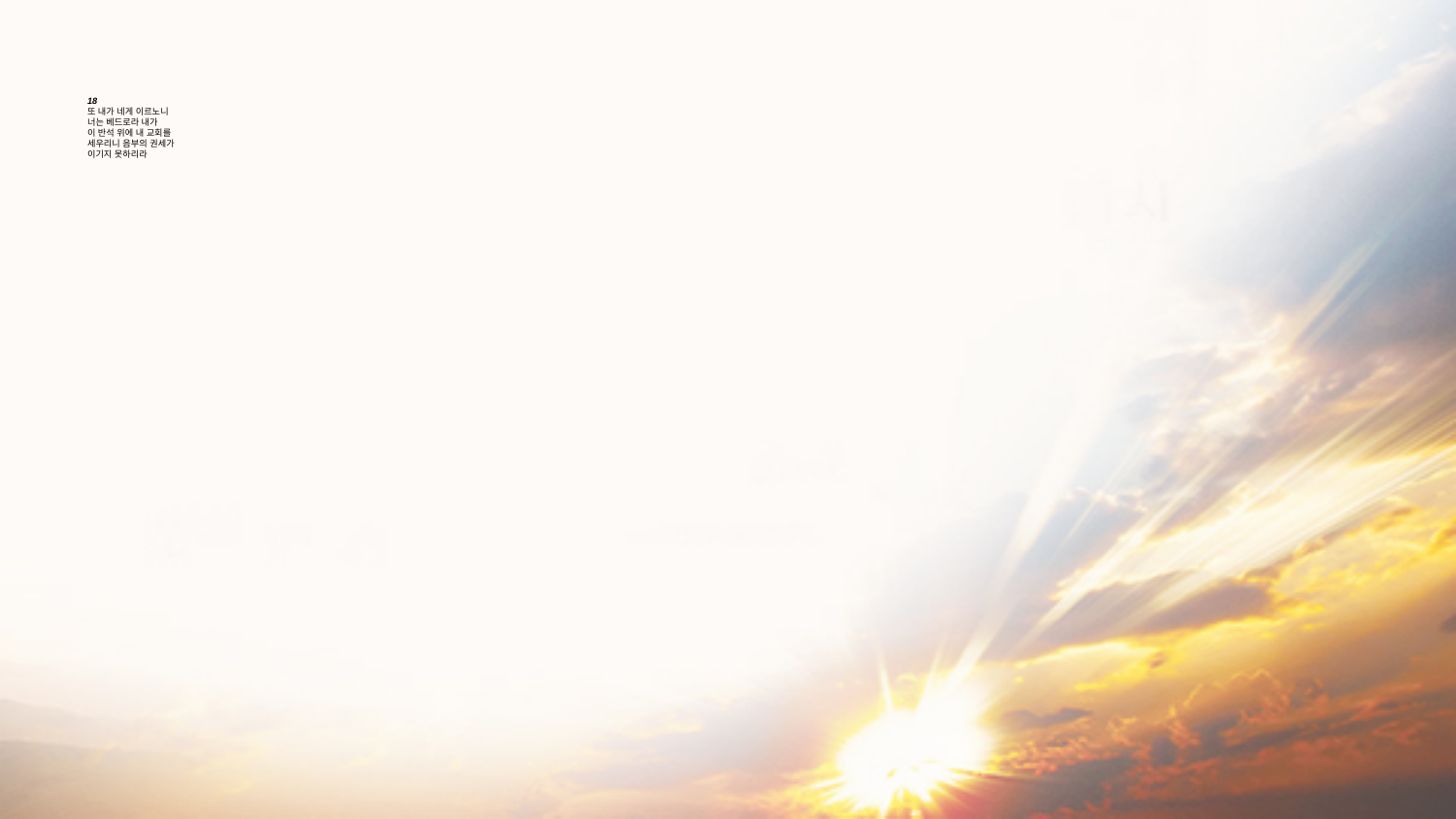

# 18 또 내가 네게 이르노니 너는 베드로라 내가 이 반석 위에 내 교회를 세우리니 음부의 권세가 이기지 못하리라